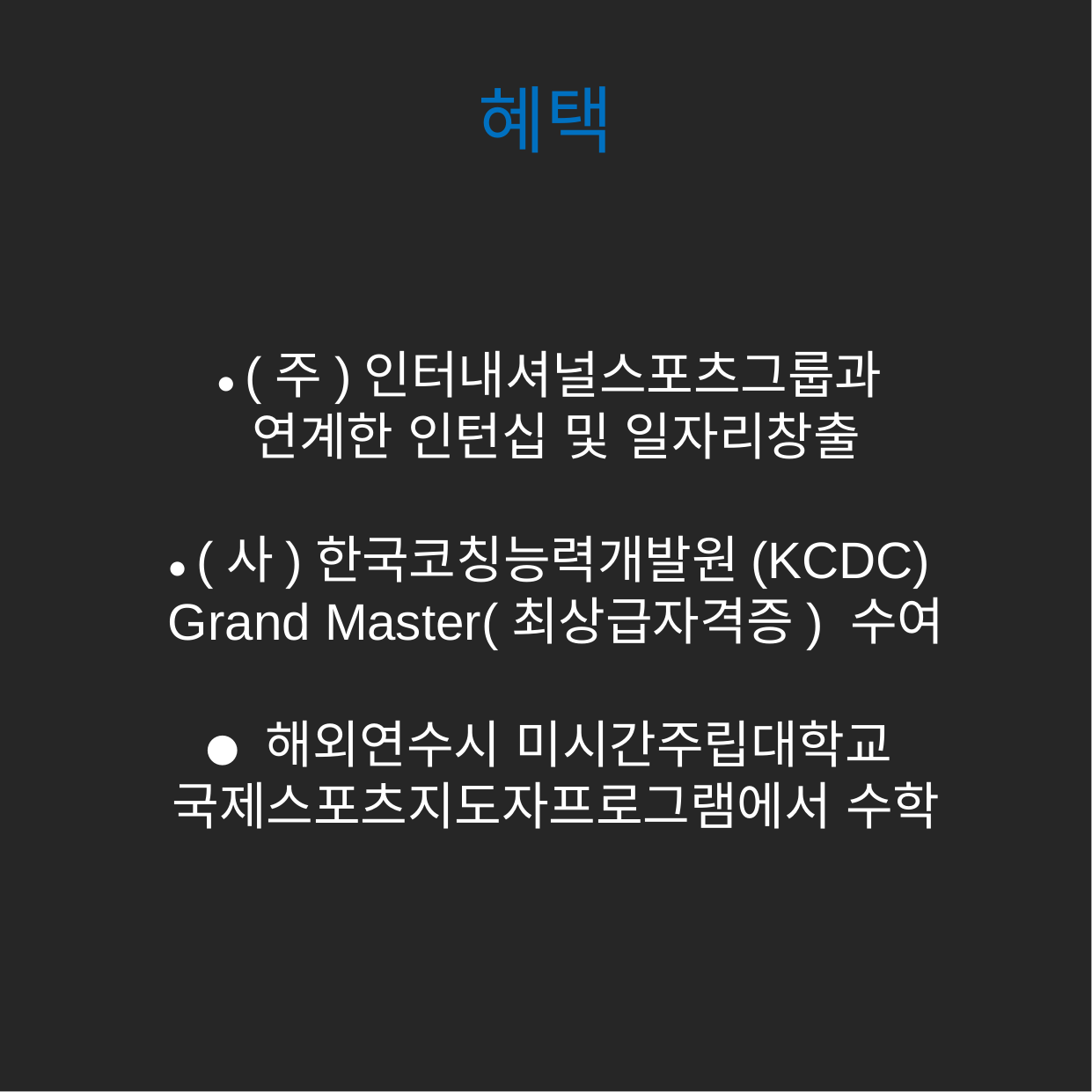

#
혜택

● (주)인터내셔널스포츠그룹과
연계한 인턴십 및 일자리창출

● (사)한국코칭능력개발원(KCDC)
Grand Master(최상급자격증) 수여

● 해외연수시 미시간주립대학교
국제스포츠지도자프로그램에서 수학